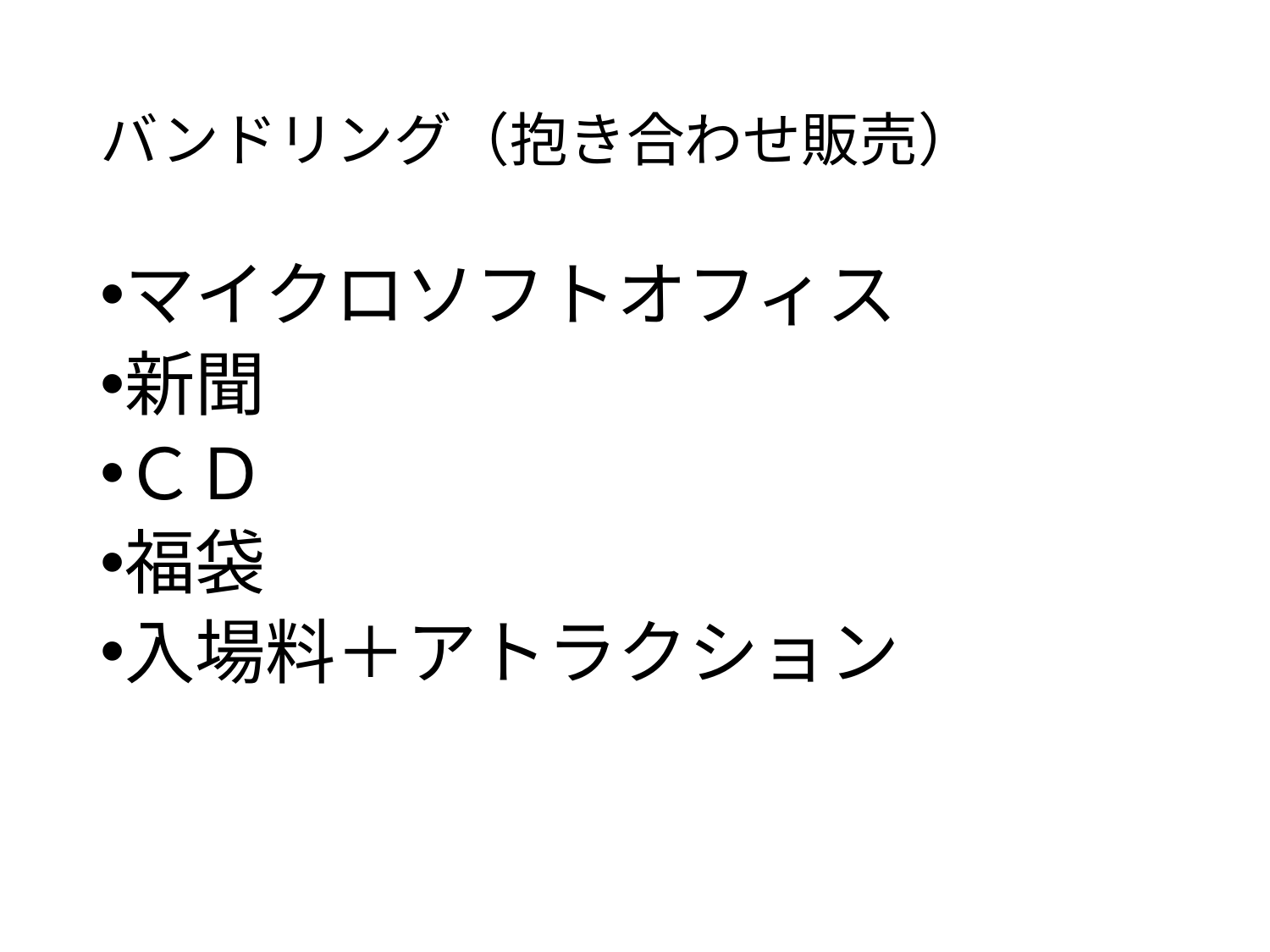

# バンドリング（抱き合わせ販売）
マイクロソフトオフィス
新聞
ＣＤ
福袋
入場料＋アトラクション